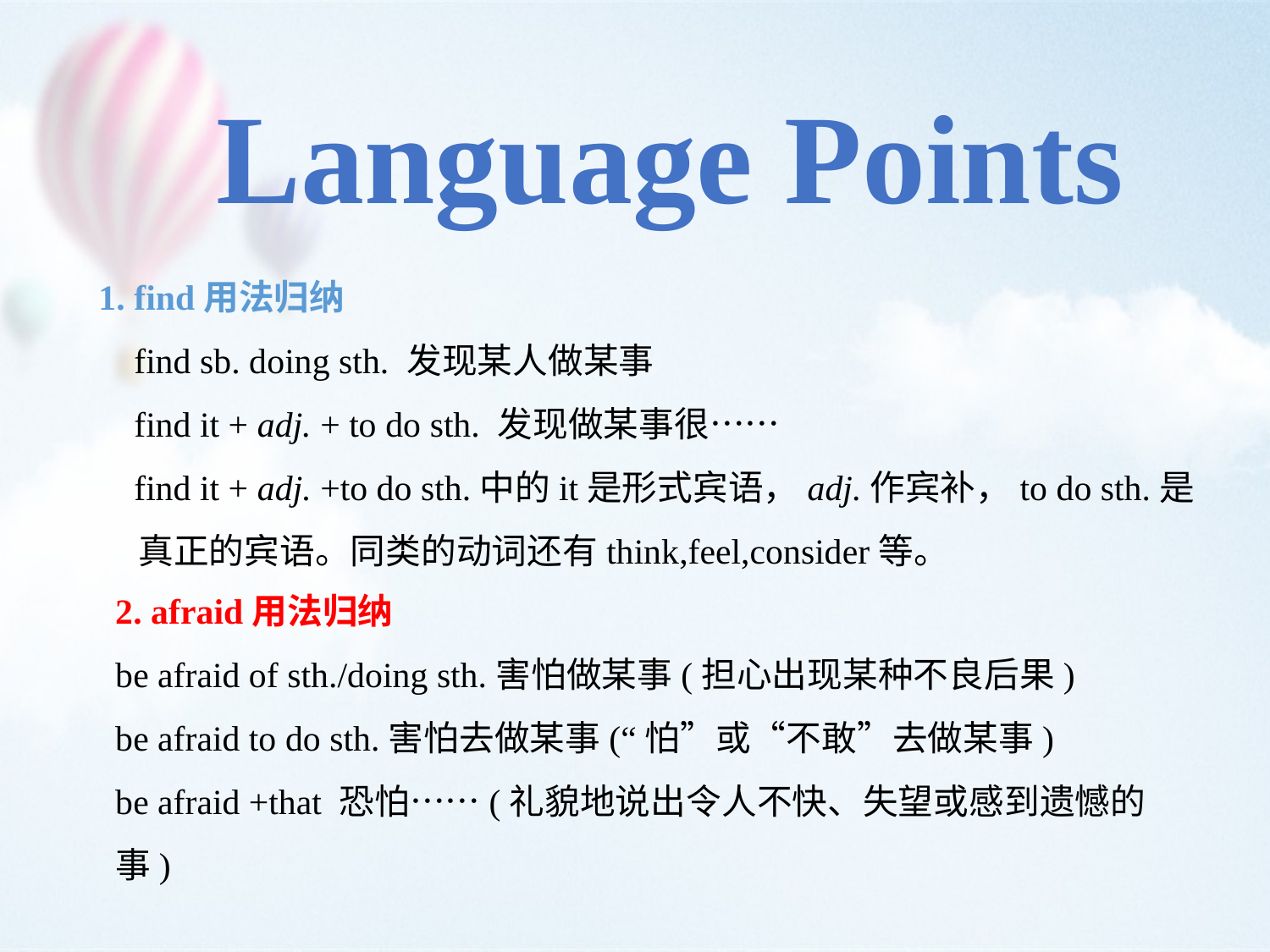

Language Points
1. find用法归纳
    find sb. doing sth. 发现某人做某事
    find it + adj. + to do sth. 发现做某事很……
    find it + adj. +to do sth.中的it是形式宾语，adj.作宾补，to do sth.是
    真正的宾语。同类的动词还有think,feel,consider等。
2. afraid用法归纳
be afraid of sth./doing sth.害怕做某事(担心出现某种不良后果)
be afraid to do sth.害怕去做某事(“怕”或“不敢”去做某事)
be afraid +that 恐怕……(礼貌地说出令人不快、失望或感到遗憾的事)